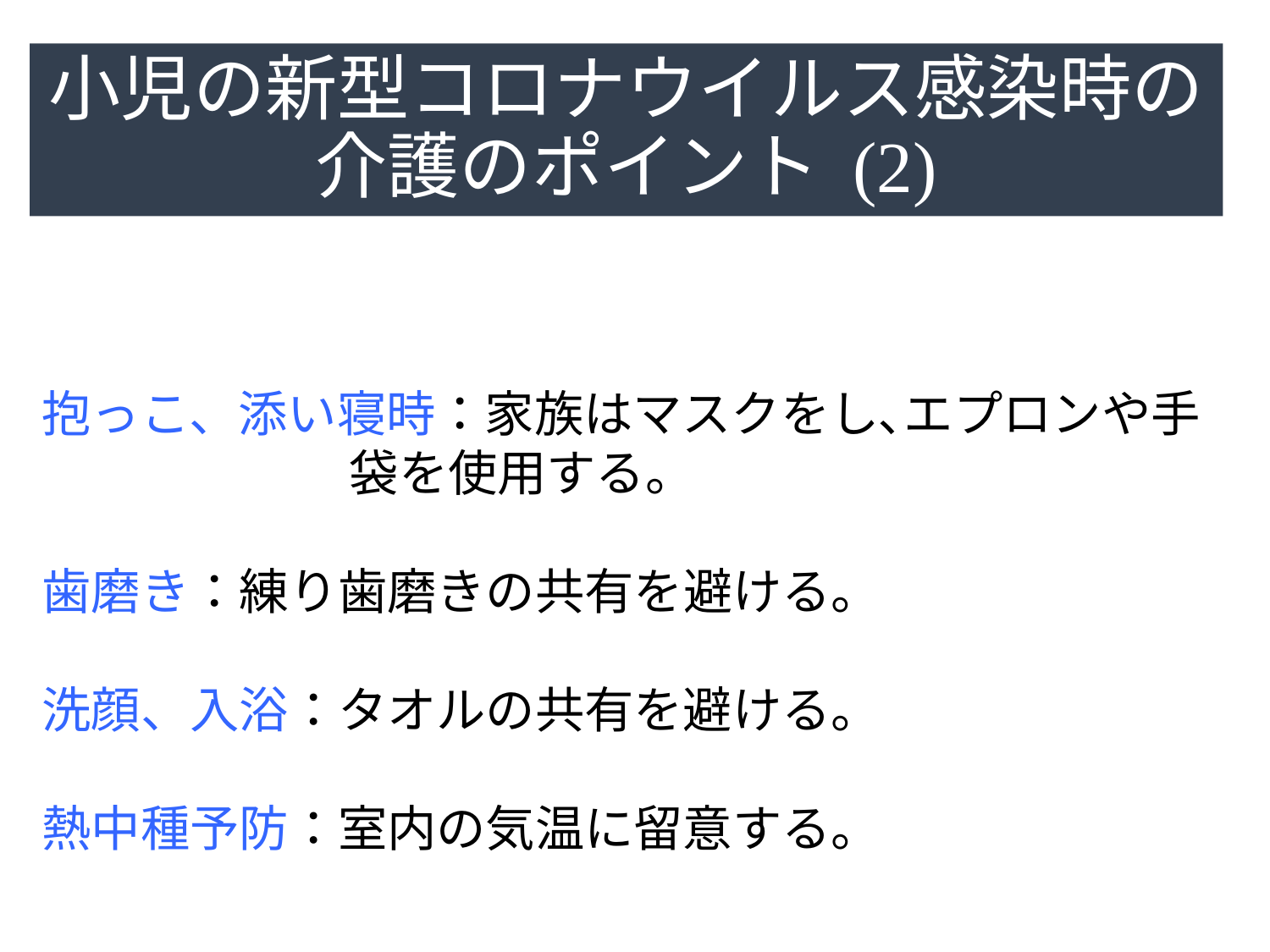

# 小児の新型コロナウイルス感染時の 介護のポイント (2)
抱っこ、添い寝時：家族はマスクをし､エプロンや手
　　　　          袋を使用する。

歯磨き：練り歯磨きの共有を避ける。

洗顔、入浴：タオルの共有を避ける。

熱中種予防：室内の気温に留意する。